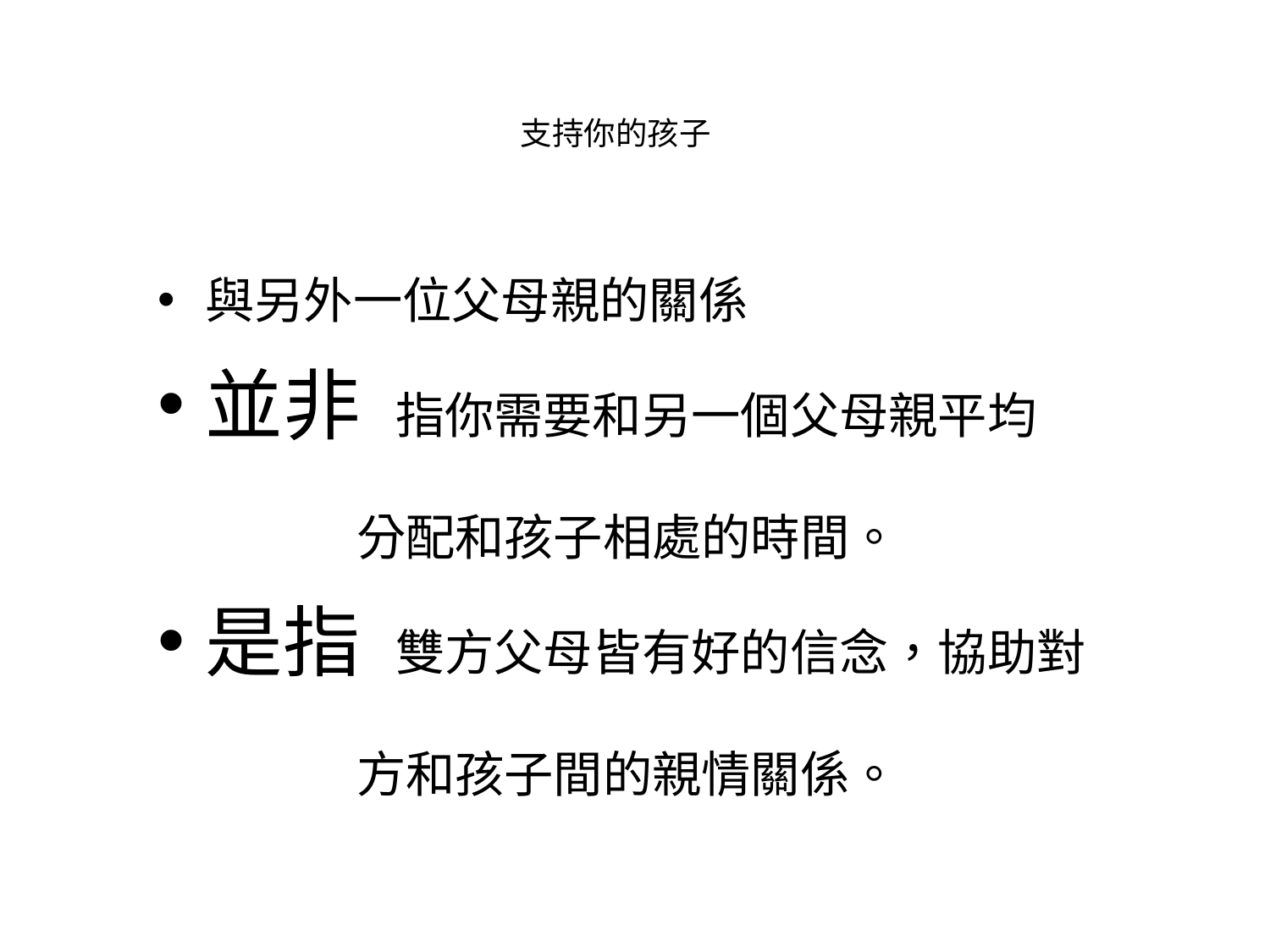

# 支持你的孩子
與另外一位父母親的關係
並非  指你需要和另一個父母親平均
                 分配和孩子相處的時間。
是指  雙方父母皆有好的信念，協助對
                 方和孩子間的親情關係。